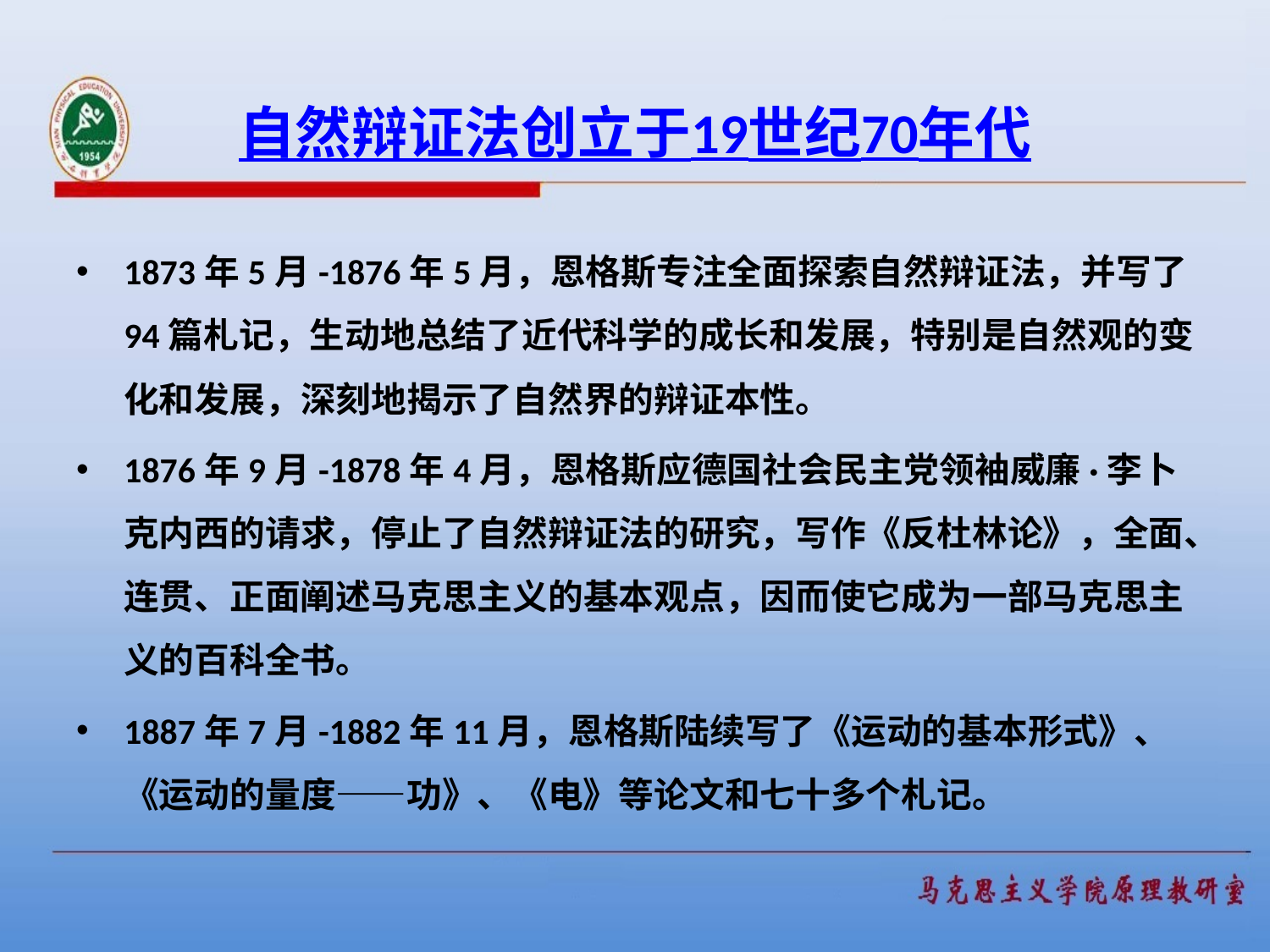

# 自然辩证法创立于19世纪70年代
1873年5月-1876年5月，恩格斯专注全面探索自然辩证法，并写了94篇札记，生动地总结了近代科学的成长和发展，特别是自然观的变化和发展，深刻地揭示了自然界的辩证本性。
1876年9月-1878年4月，恩格斯应德国社会民主党领袖威廉·李卜克内西的请求，停止了自然辩证法的研究，写作《反杜林论》，全面、连贯、正面阐述马克思主义的基本观点，因而使它成为一部马克思主义的百科全书。
1887年7月-1882年11月，恩格斯陆续写了《运动的基本形式》、《运动的量度——功》、《电》等论文和七十多个札记。